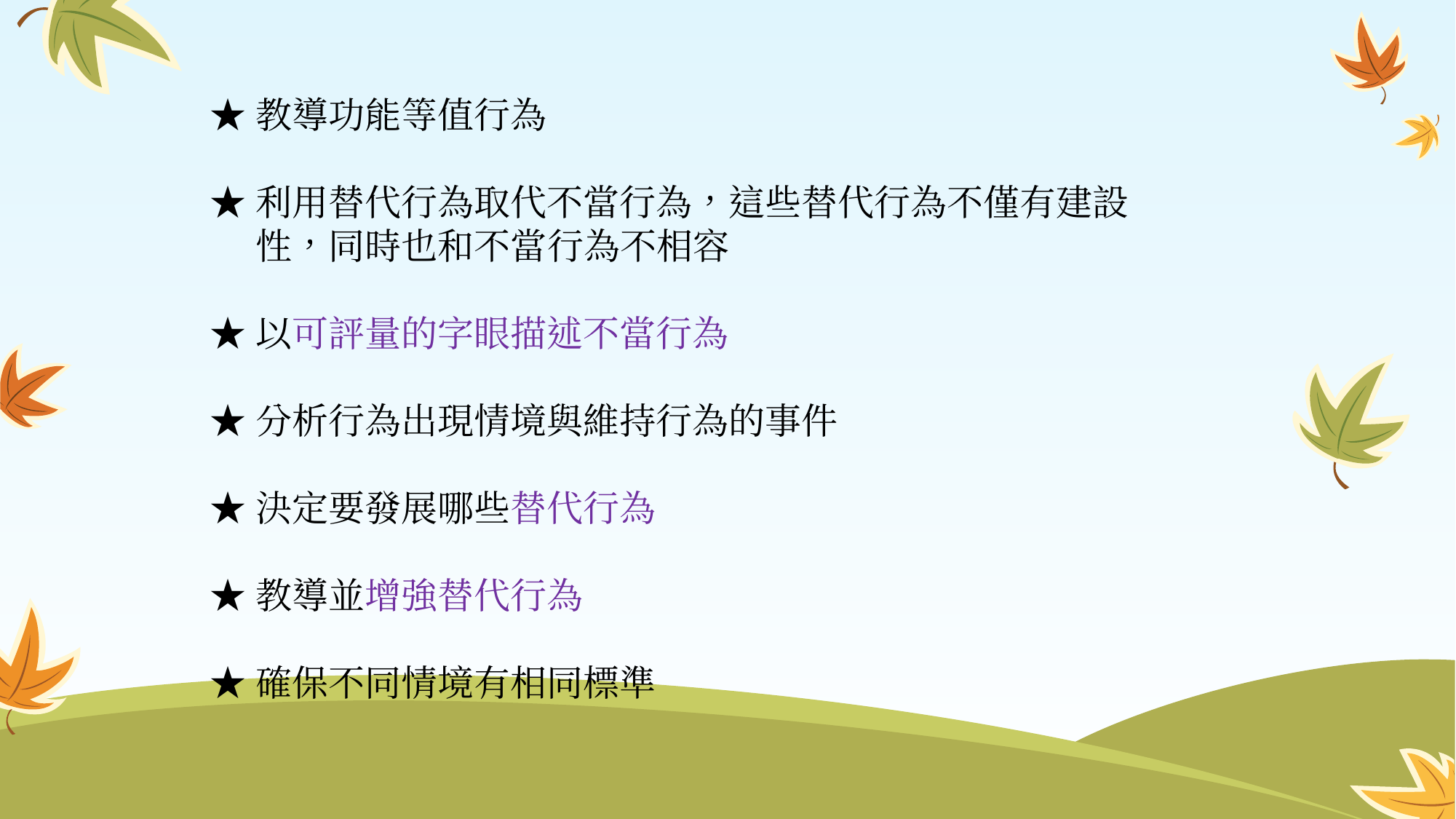

★教導功能等值行為

★利用替代行為取代不當行為，這些替代行為不僅有建設
    性，同時也和不當行為不相容

★以可評量的字眼描述不當行為

★分析行為出現情境與維持行為的事件

★決定要發展哪些替代行為

★教導並增強替代行為

★確保不同情境有相同標準